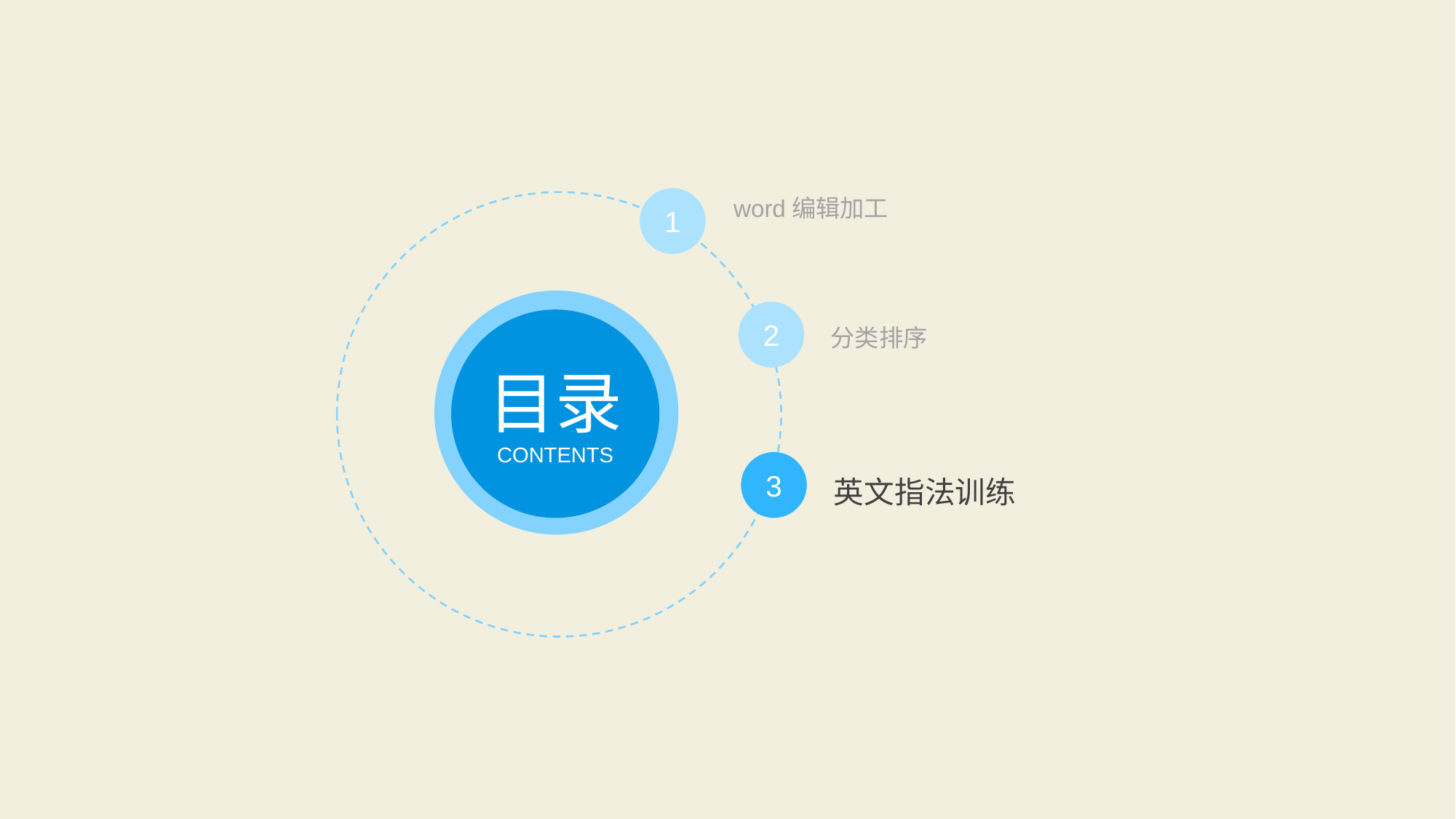

word编辑加工
1

分类排序

2
目录
CONTENTS
英文指法训练
3